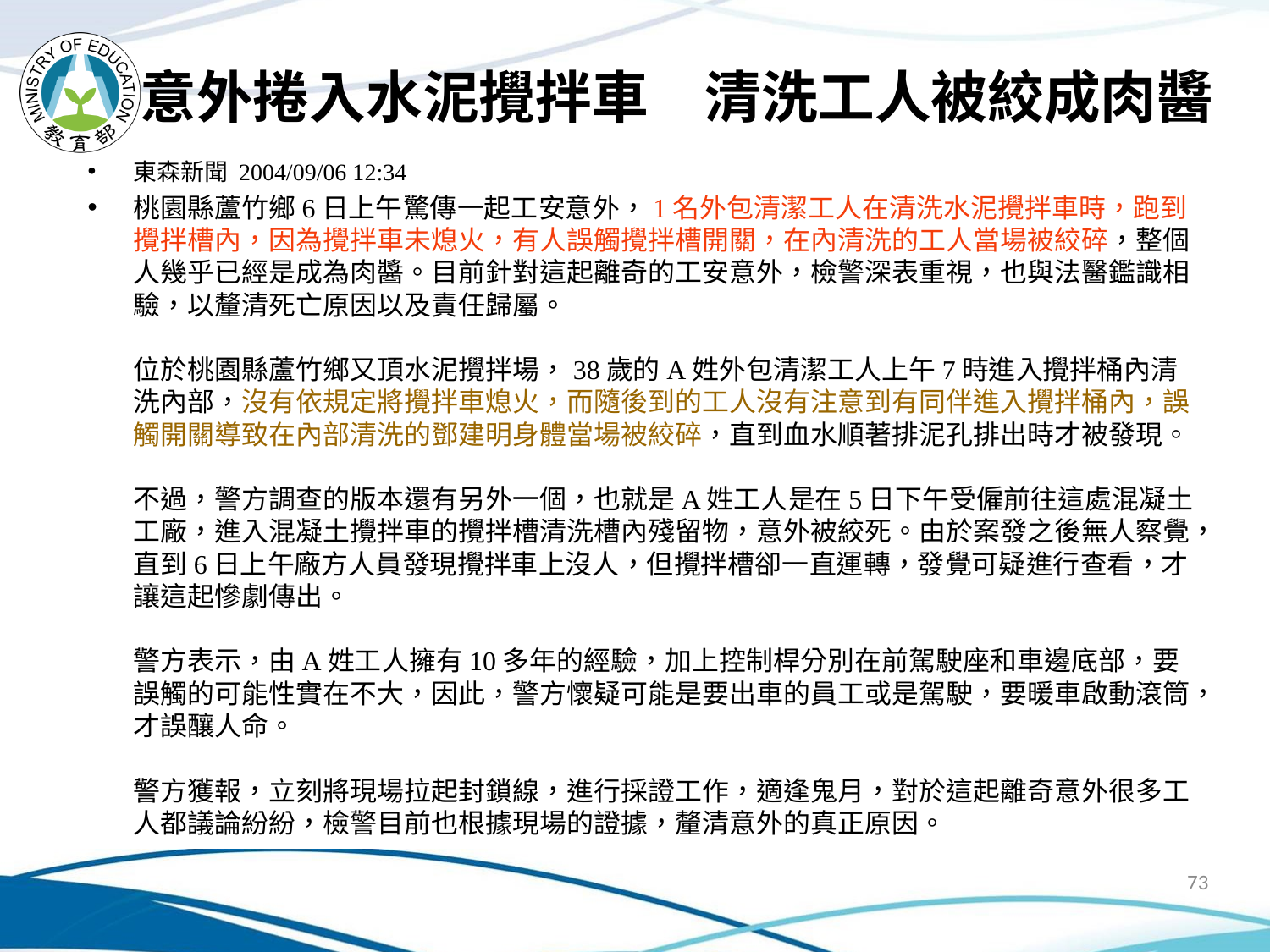

# 意外捲入水泥攪拌車　清洗工人被絞成肉醬
東森新聞 2004/09/06 12:34
桃園縣蘆竹鄉6日上午驚傳一起工安意外，1名外包清潔工人在清洗水泥攪拌車時，跑到攪拌槽內，因為攪拌車未熄火，有人誤觸攪拌槽開關，在內清洗的工人當場被絞碎，整個人幾乎已經是成為肉醬。目前針對這起離奇的工安意外，檢警深表重視，也與法醫鑑識相驗，以釐清死亡原因以及責任歸屬。
位於桃園縣蘆竹鄉又頂水泥攪拌場，38歲的A姓外包清潔工人上午7時進入攪拌桶內清洗內部，沒有依規定將攪拌車熄火，而隨後到的工人沒有注意到有同伴進入攪拌桶內，誤觸開關導致在內部清洗的鄧建明身體當場被絞碎，直到血水順著排泥孔排出時才被發現。
不過，警方調查的版本還有另外一個，也就是A姓工人是在5日下午受僱前往這處混凝土工廠，進入混凝土攪拌車的攪拌槽清洗槽內殘留物，意外被絞死。由於案發之後無人察覺，直到6日上午廠方人員發現攪拌車上沒人，但攪拌槽卻一直運轉，發覺可疑進行查看，才讓這起慘劇傳出。
警方表示，由A姓工人擁有10多年的經驗，加上控制桿分別在前駕駛座和車邊底部，要誤觸的可能性實在不大，因此，警方懷疑可能是要出車的員工或是駕駛，要暖車啟動滾筒，才誤釀人命。
警方獲報，立刻將現場拉起封鎖線，進行採證工作，適逢鬼月，對於這起離奇意外很多工人都議論紛紛，檢警目前也根據現場的證據，釐清意外的真正原因。
73